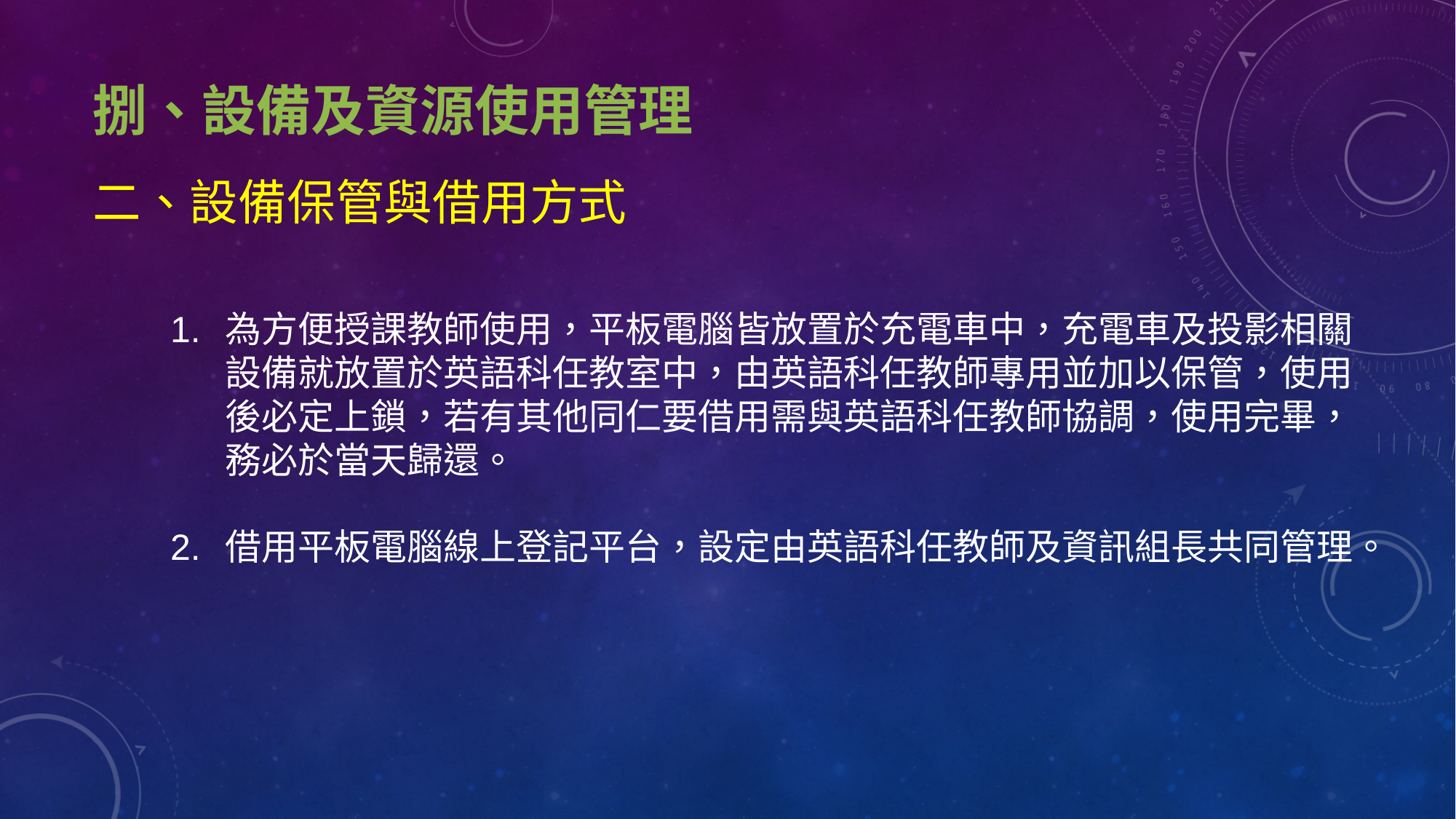

捌、設備及資源使用管理
# 二、設備保管與借用方式
為方便授課教師使用，平板電腦皆放置於充電車中，充電車及投影相關設備就放置於英語科任教室中，由英語科任教師專用並加以保管，使用後必定上鎖，若有其他同仁要借用需與英語科任教師協調，使用完畢，務必於當天歸還。
借用平板電腦線上登記平台，設定由英語科任教師及資訊組長共同管理。